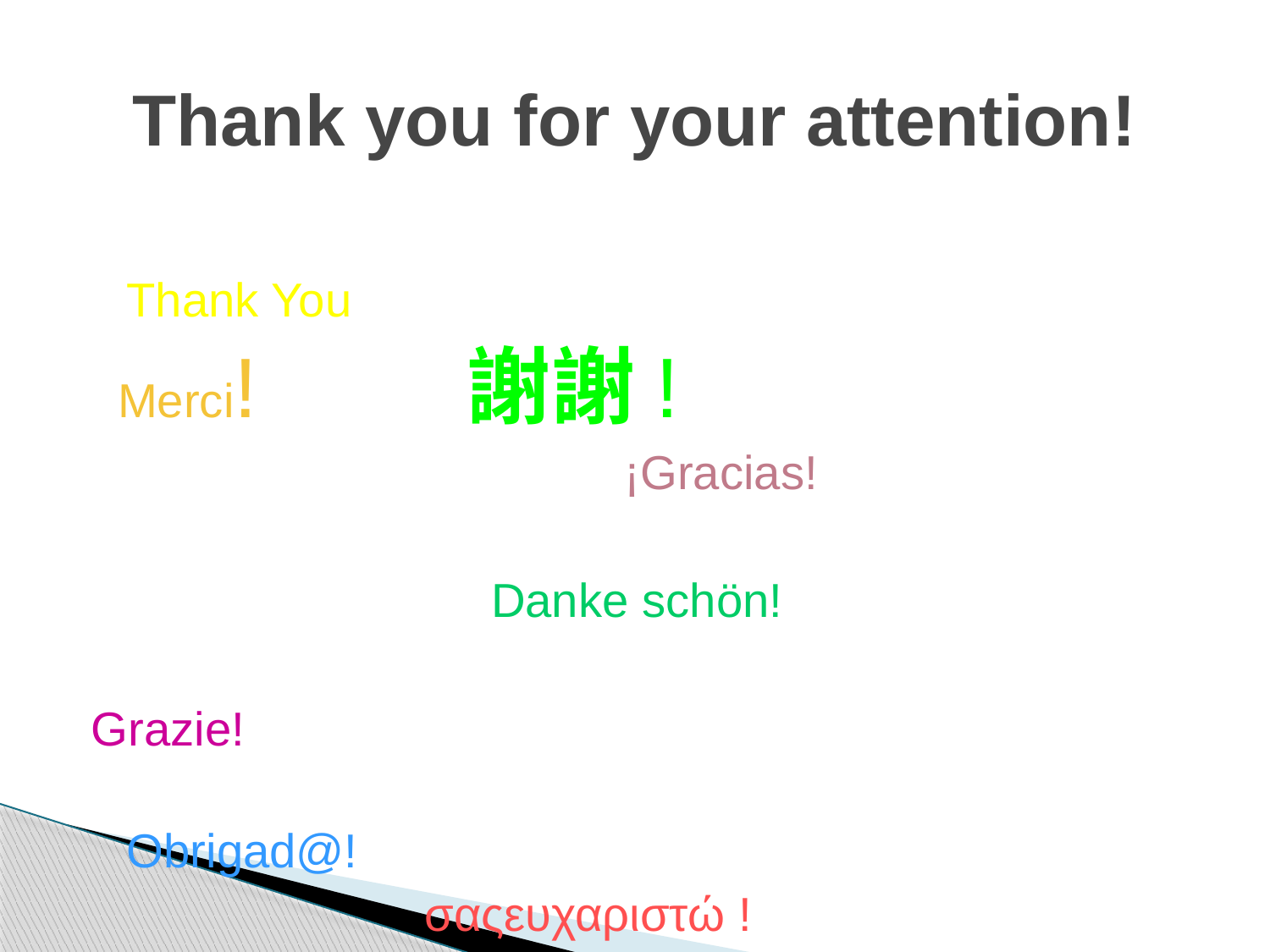

# Thank you for your attention!
                                                                                   Thank You
  Merci!        謝謝!
                                        ¡Gracias!

                              Danke schön!

Grazie!
                                                                     Obrigad@!
                         σαςευχαριστώ !